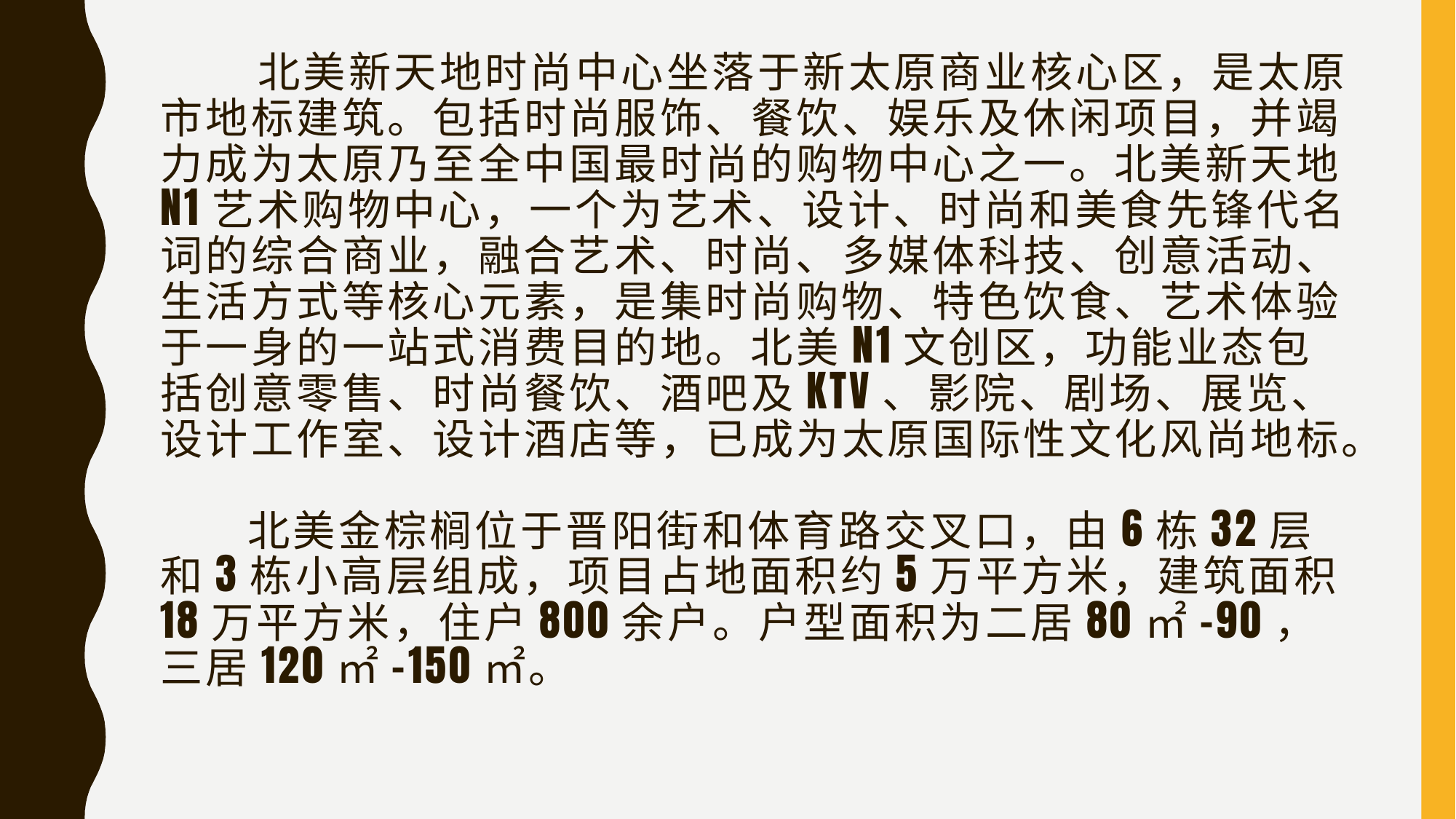

# 北美新天地时尚中心坐落于新太原商业核心区，是太原市地标建筑。包括时尚服饰、餐饮、娱乐及休闲项目，并竭力成为太原乃至全中国最时尚的购物中心之一。北美新天地N1艺术购物中心，一个为艺术、设计、时尚和美食先锋代名词的综合商业，融合艺术、时尚、多媒体科技、创意活动、生活方式等核心元素，是集时尚购物、特色饮食、艺术体验于一身的一站式消费目的地。北美N1文创区，功能业态包括创意零售、时尚餐饮、酒吧及KTV、影院、剧场、展览、设计工作室、设计酒店等，已成为太原国际性文化风尚地标。 北美金棕榈位于晋阳街和体育路交叉口，由6栋32层和3栋小高层组成，项目占地面积约5万平方米，建筑面积18万平方米，住户800余户。户型面积为二居80㎡-90，三居120㎡-150㎡。